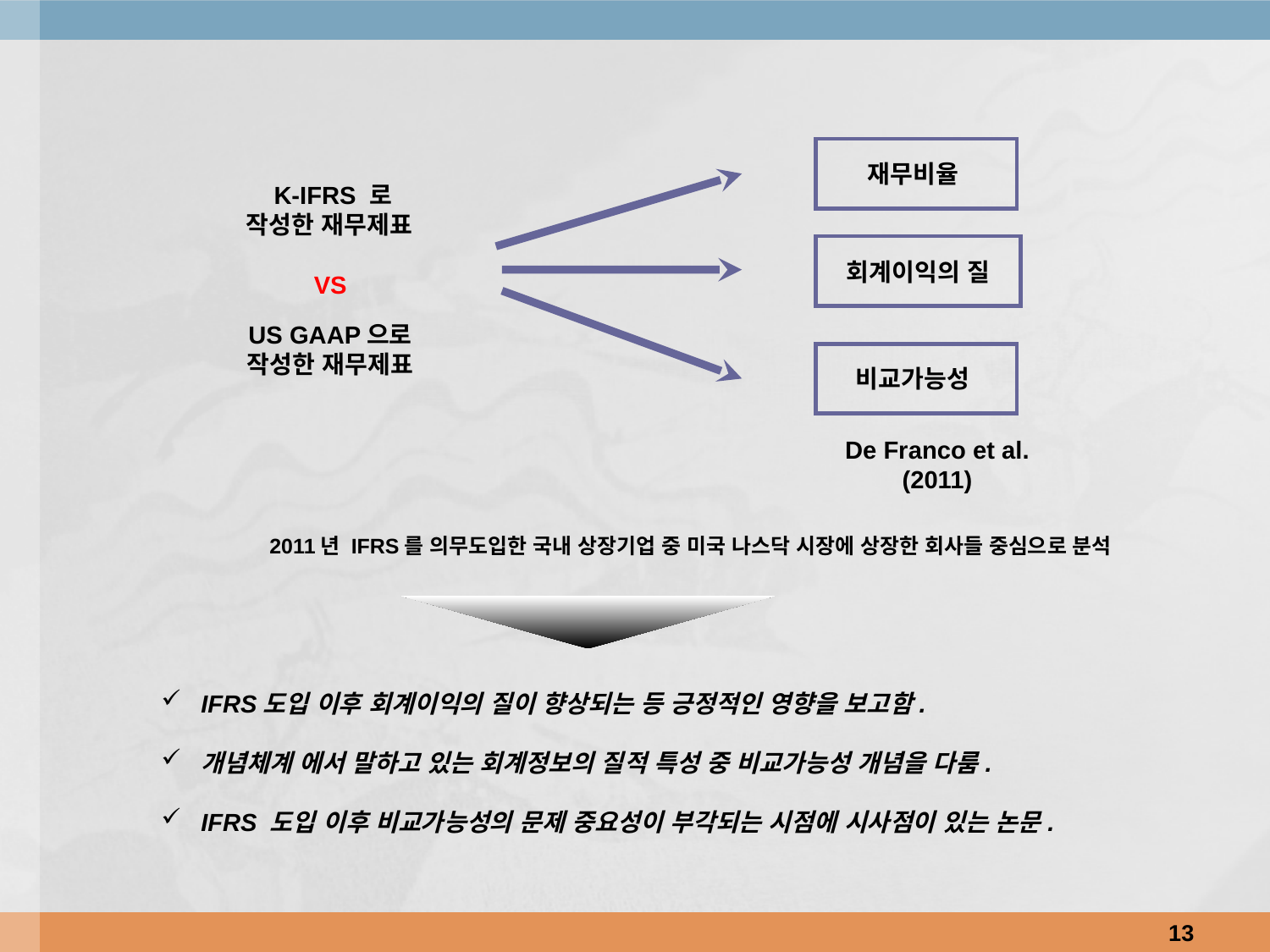

#
재무비율
 K-IFRS 로 작성한 재무제표

회계이익의 질
VS

US GAAP으로 작성한 재무제표
비교가능성
De Franco et al.(2011)
2011년 IFRS를 의무도입한 국내 상장기업 중 미국 나스닥 시장에 상장한 회사들 중심으로 분석

IFRS도입 이후 회계이익의 질이 향상되는 등 긍정적인 영향을 보고함.
개념체계 에서 말하고 있는 회계정보의 질적 특성 중 비교가능성 개념을 다룸.

IFRS 도입 이후 비교가능성의 문제 중요성이 부각되는 시점에 시사점이 있는 논문.

13